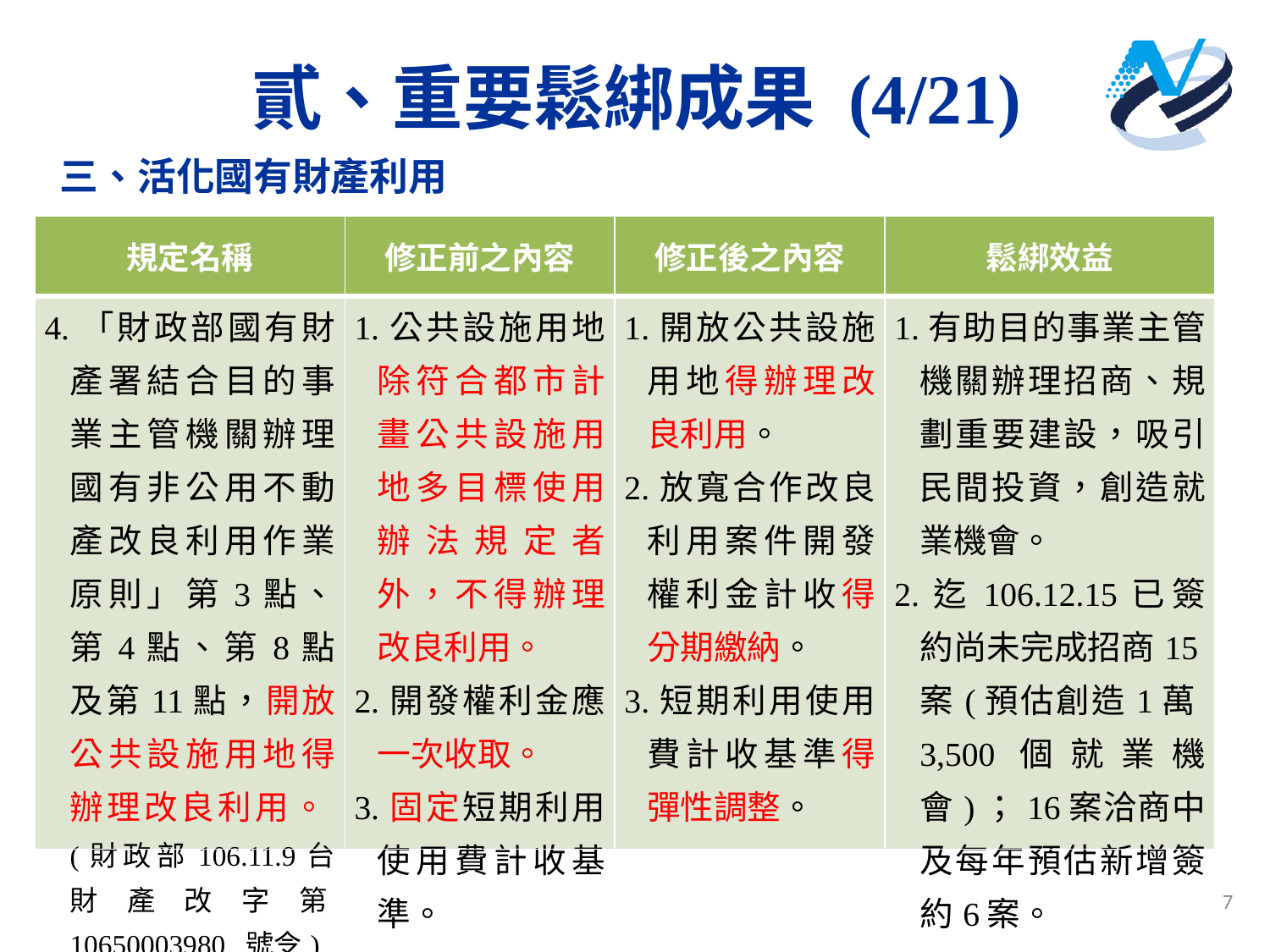

# 貳、重要鬆綁成果 (4/21)
三、活化國有財產利用
| 規定名稱 | 修正前之內容 | 修正後之內容 | 鬆綁效益 |
| --- | --- | --- | --- |
| 4.「財政部國有財產署結合目的事業主管機關辦理國有非公用不動產改良利用作業原則」第3點、第4點、第8點及第11點，開放公共設施用地得辦理改良利用。(財政部106.11.9台財產改字第10650003980 號令) | 1.公共設施用地除符合都市計畫公共設施用地多目標使用辦法規定者外，不得辦理改良利用。 2.開發權利金應一次收取。 3.固定短期利用使用費計收基準。 | 1.開放公共設施用地得辦理改良利用。 2.放寬合作改良利用案件開發權利金計收得分期繳納。 3.短期利用使用費計收基準得彈性調整。 | 1.有助目的事業主管機關辦理招商、規劃重要建設，吸引民間投資，創造就業機會。 2.迄106.12.15已簽約尚未完成招商15案(預估創造1萬3,500個就業機會)；16案洽商中及每年預估新增簽約6案。 |
7